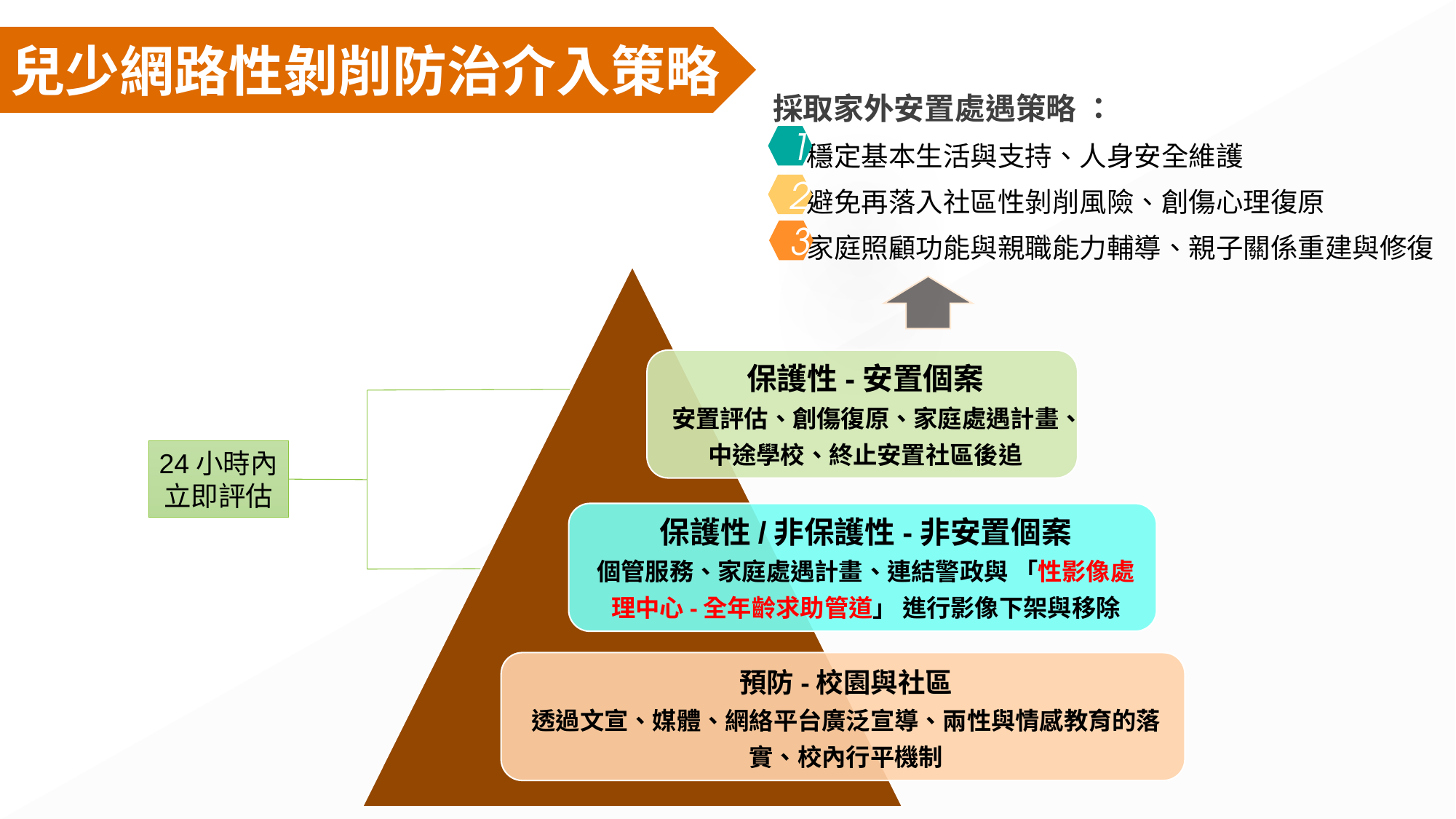

26
兒少網路性剝削防治介入策略
   採取家外安置處遇策略 ：
         穩定基本生活與支持、人身安全維護
         避免再落入社區性剝削風險、創傷心理復原
         家庭照顧功能與親職能力輔導、親子關係重建與修復
1
2
3

保護性-安置個案
安置評估、創傷復原、家庭處遇計畫、中途學校、終止安置社區後追
保護性/非保護性-非安置個案
個管服務、家庭處遇計畫、連結警政與 「性影像處理中心-全年齡求助管道」 進行影像下架與移除
預防-校園與社區
透過文宣、媒體、網絡平台廣泛宣導、兩性與情感教育的落實、校內行平機制
24小時內
立即評估